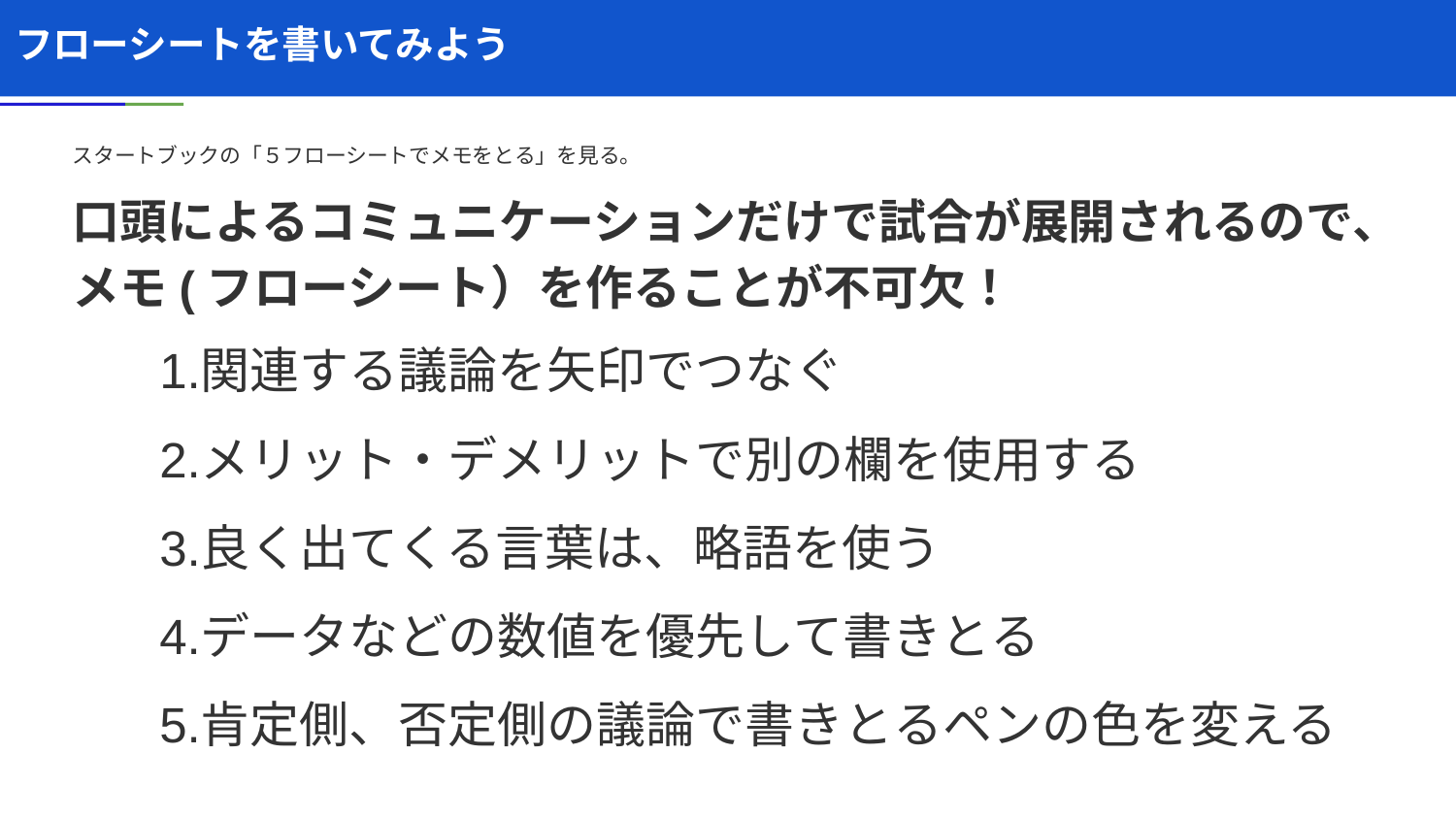

# フローシートを書いてみよう
スタートブックの「５フローシートでメモをとる」を見る。
口頭によるコミュニケーションだけで試合が展開されるので、
メモ(フローシート）を作ることが不可欠！
関連する議論を矢印でつなぐ
メリット・デメリットで別の欄を使用する
良く出てくる言葉は、略語を使う
データなどの数値を優先して書きとる
肯定側、否定側の議論で書きとるペンの色を変える